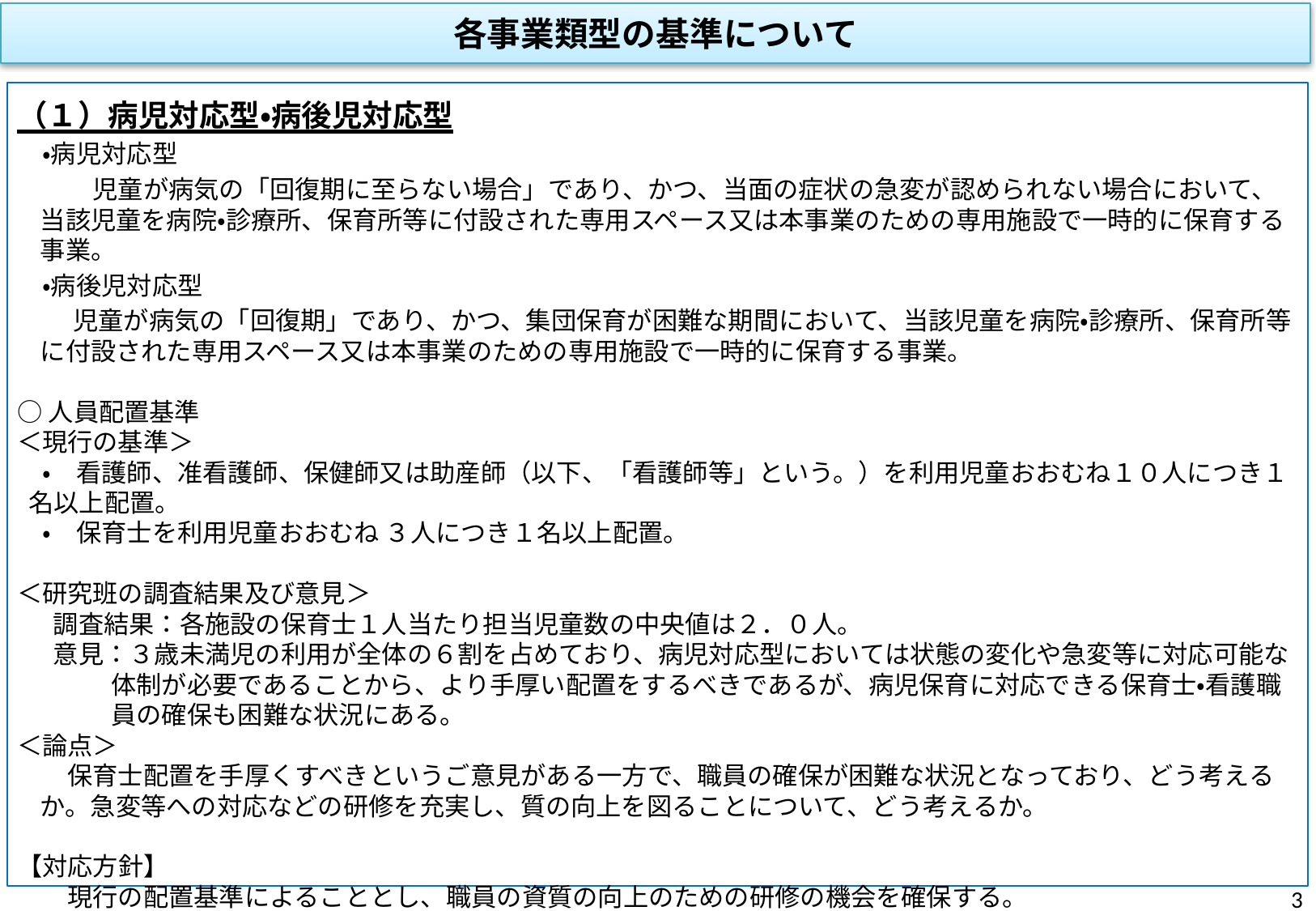

各事業類型の基準について
（１）病児対応型・病後児対応型
　・病児対応型
　　　児童が病気の「回復期に至らない場合」であり、かつ、当面の症状の急変が認められない場合において、当該児童を病院・診療所、保育所等に付設された専用スペース又は本事業のための専用施設で一時的に保育する事業。
　・病後児対応型
　　 児童が病気の「回復期」であり、かつ、集団保育が困難な期間において、当該児童を病院・診療所、保育所等に付設された専用スペース又は本事業のための専用施設で一時的に保育する事業。

○人員配置基準
＜現行の基準＞
　・　看護師、准看護師、保健師又は助産師（以下、「看護師等」という。）を利用児童おおむね１０人につき１名以上配置。
　・　保育士を利用児童おおむね ３人につき１名以上配置。

＜研究班の調査結果及び意見＞
調査結果：各施設の保育士１人当たり担当児童数の中央値は２．０人。
意見：３歳未満児の利用が全体の６割を占めており、病児対応型においては状態の変化や急変等に対応可能な体制が必要であることから、より手厚い配置をするべきであるが、病児保育に対応できる保育士・看護職員の確保も困難な状況にある。
＜論点＞
　　保育士配置を手厚くすべきというご意見がある一方で、職員の確保が困難な状況となっており、どう考えるか。急変等への対応などの研修を充実し、質の向上を図ることについて、どう考えるか。

【対応方針】
　　現行の配置基準によることとし、職員の資質の向上のための研修の機会を確保する。

3